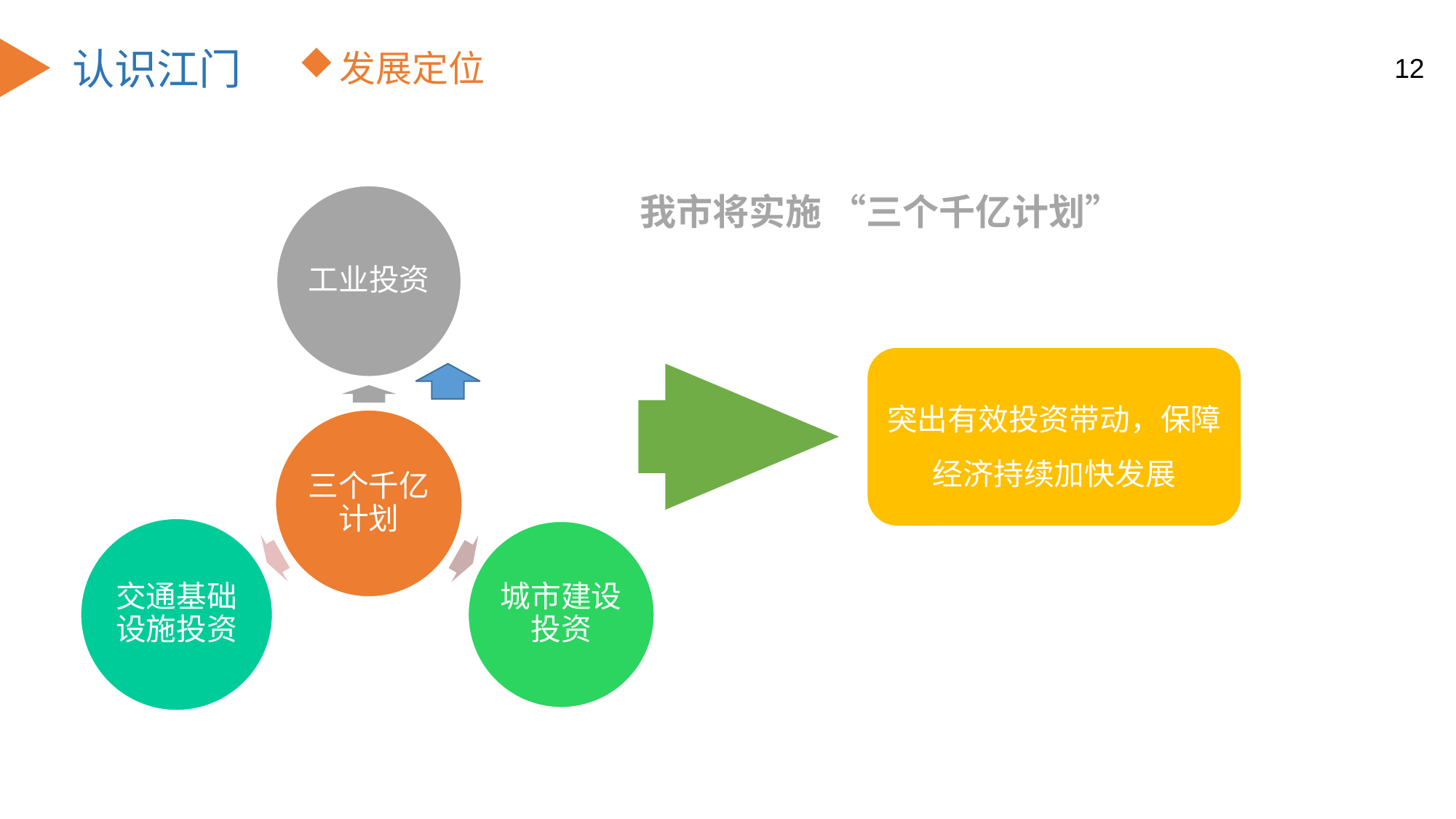

我市将实施 “三个千亿计划”
三个千亿计划

工业投资

城市建设投资

交通基础设施投资
突出有效投资带动，保障经济持续加快发展